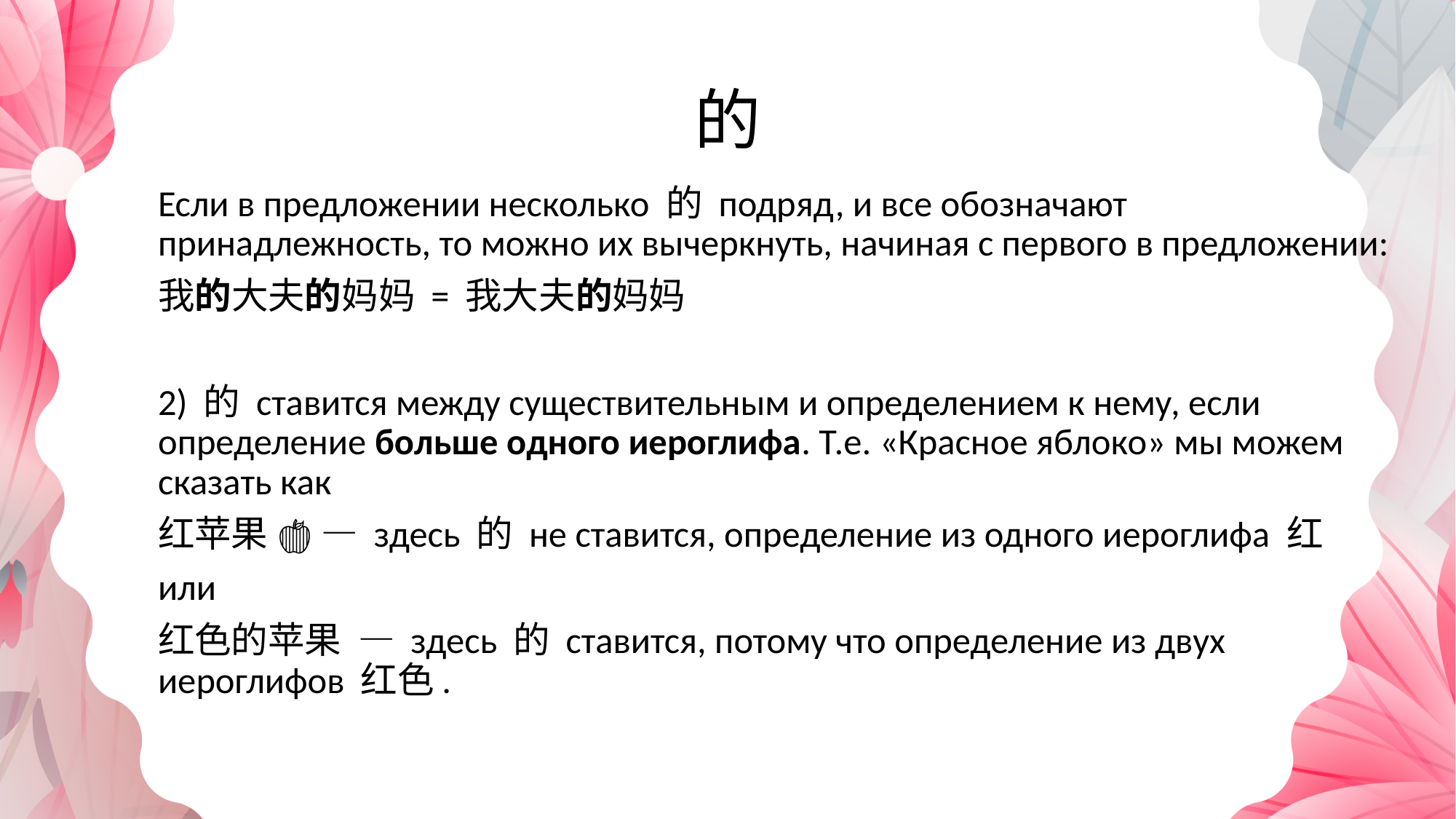

# 的
Если в предложении несколько 的 подряд, и все обозначают принадлежность, то можно их вычеркнуть, начиная с первого в предложении:
我的大夫的妈妈 = 我大夫的妈妈

2) 的 ставится между существительным и определением к нему, если определение больше одного иероглифа. Т.е. «Красное яблоко» мы можем сказать как
红苹果 🍎 — здесь 的 не ставится, определение из одного иероглифа 红
или
红色的苹果  — здесь 的 ставится, потому что определение из двух иероглифов 红色.